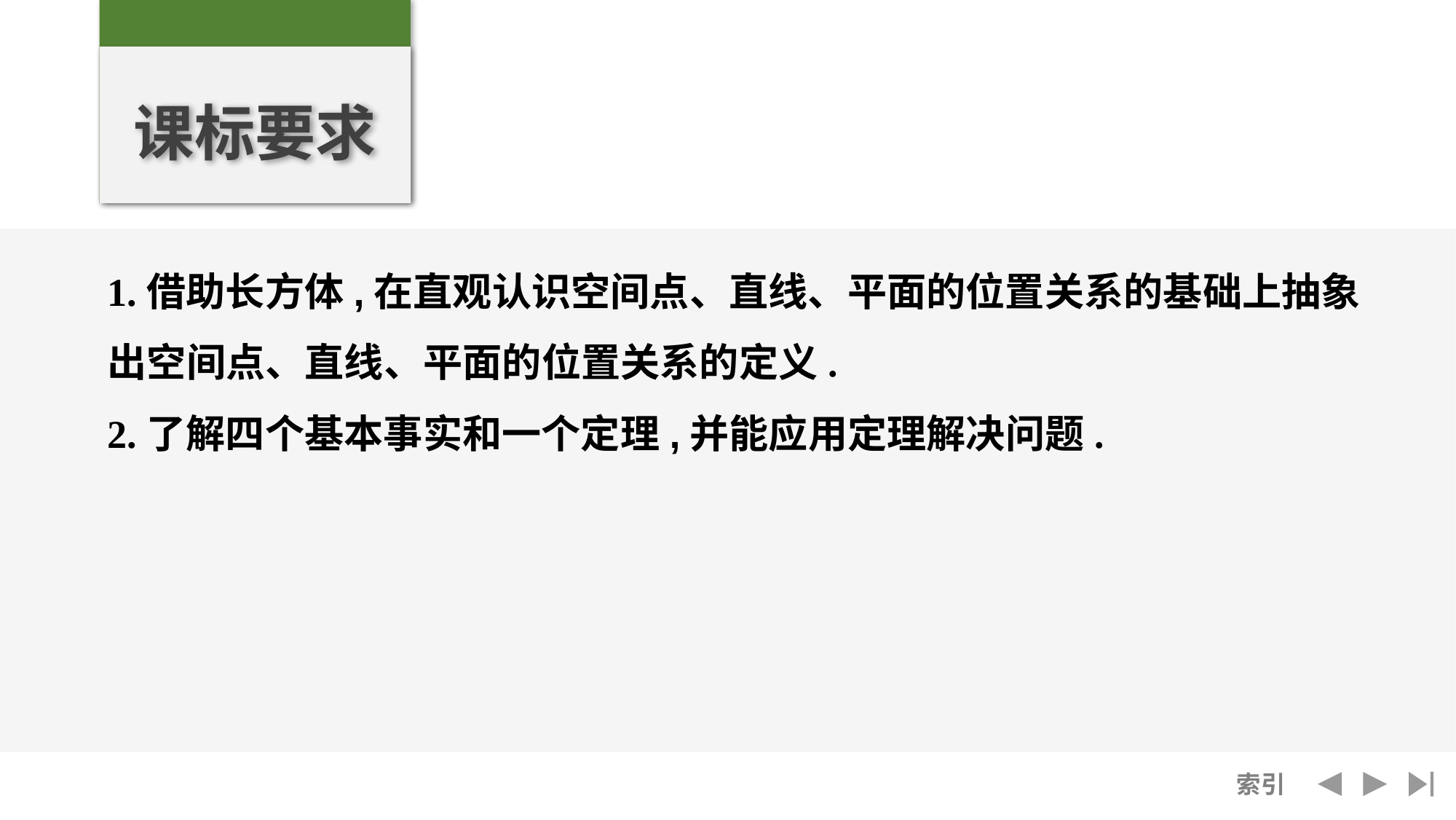

1.借助长方体,在直观认识空间点、直线、平面的位置关系的基础上抽象出空间点、直线、平面的位置关系的定义.
2.了解四个基本事实和一个定理,并能应用定理解决问题.